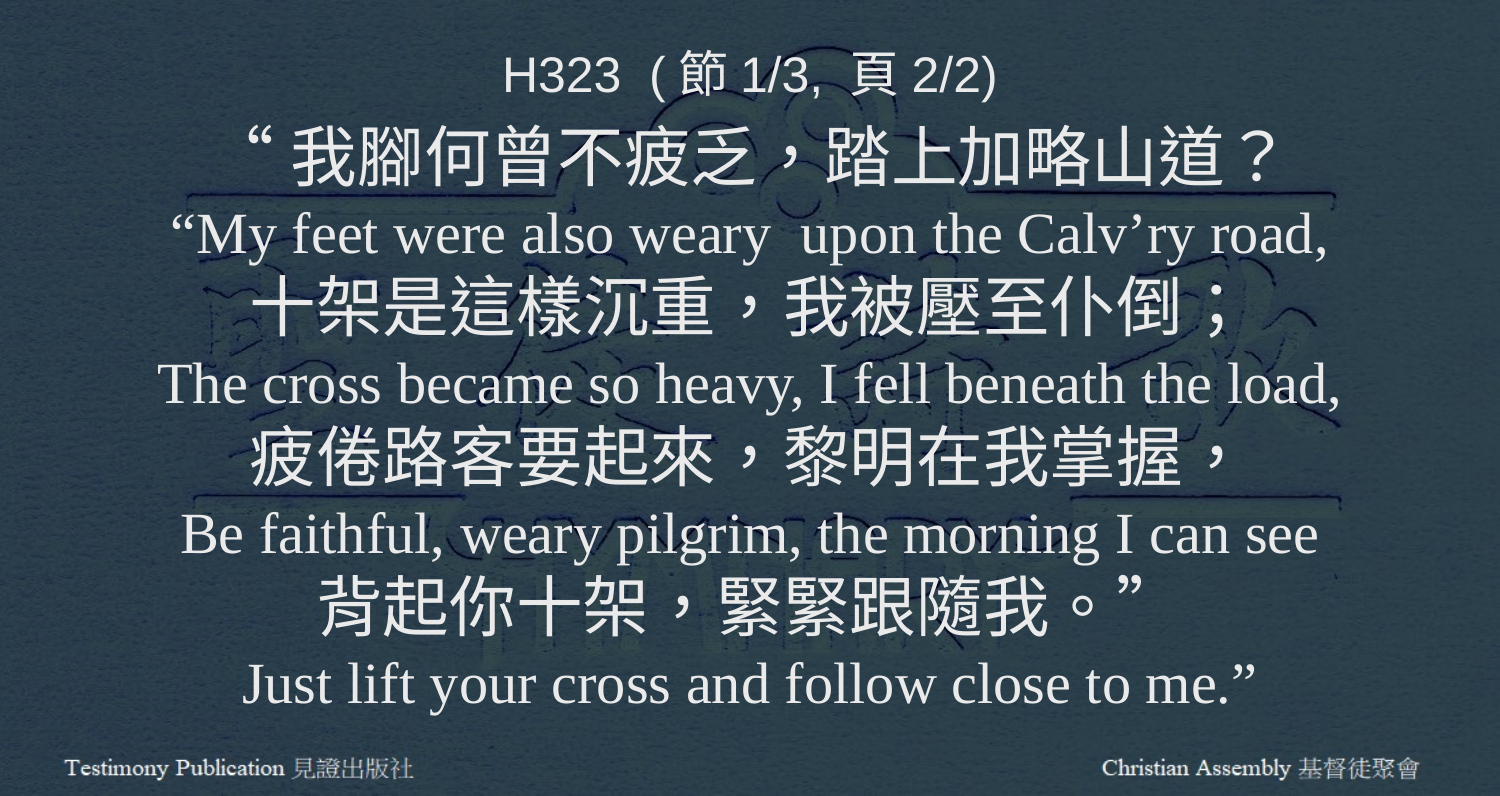

H323  (節1/3, 頁2/2)
“我腳何曾不疲乏，踏上加略山道？
“My feet were also weary  upon the Calv’ry road,
十架是這樣沉重，我被壓至仆倒；
The cross became so heavy, I fell beneath the load,
疲倦路客要起來，黎明在我掌握，
Be faithful, weary pilgrim, the morning I can see
背起你十架，緊緊跟隨我。”
Just lift your cross and follow close to me.”